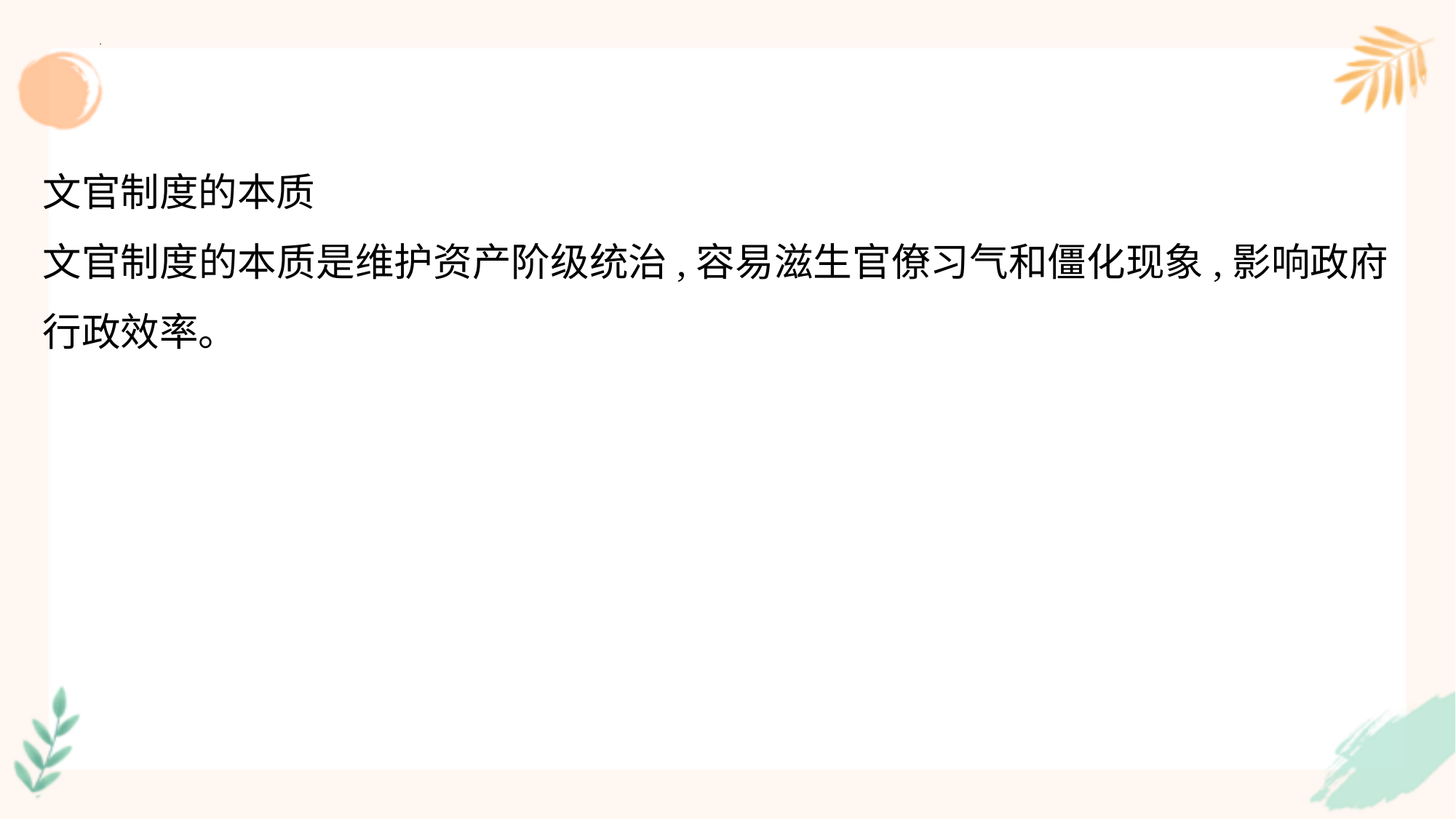

文官制度的本质
文官制度的本质是维护资产阶级统治,容易滋生官僚习气和僵化现象,影响政府行政效率。